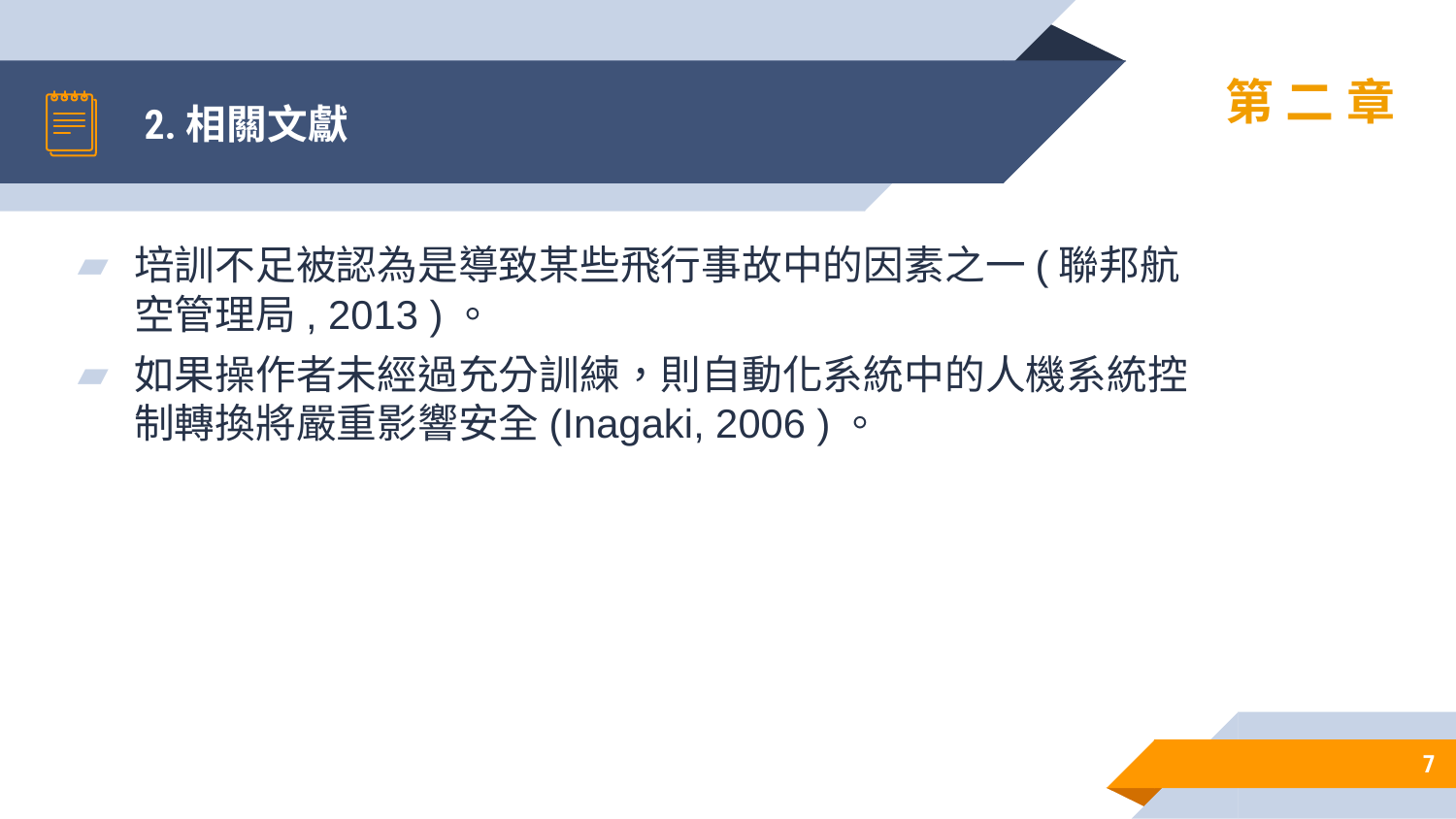

# 2.相關文獻
第二章

培訓不足被認為是導致某些飛行事故中的因素之一(聯邦航空管理局, 2013 )。
如果操作者未經過充分訓練，則自動化系統中的人機系統控制轉換將嚴重影響安全(Inagaki, 2006 )。

7